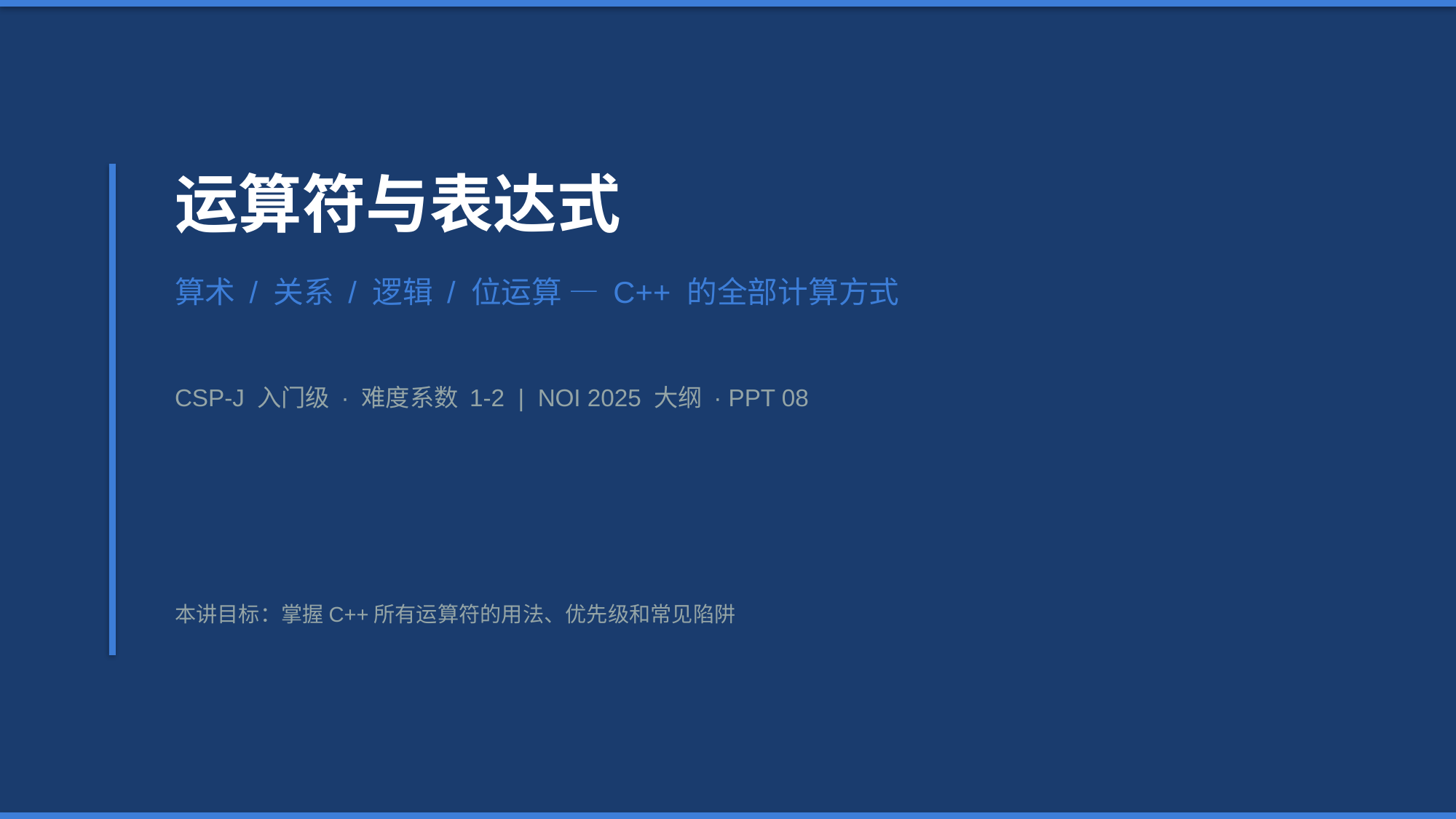

运算符与表达式
算术 / 关系 / 逻辑 / 位运算 — C++ 的全部计算方式
CSP-J 入门级 · 难度系数 1-2  |  NOI 2025 大纲 · PPT 08
本讲目标：掌握C++所有运算符的用法、优先级和常见陷阱